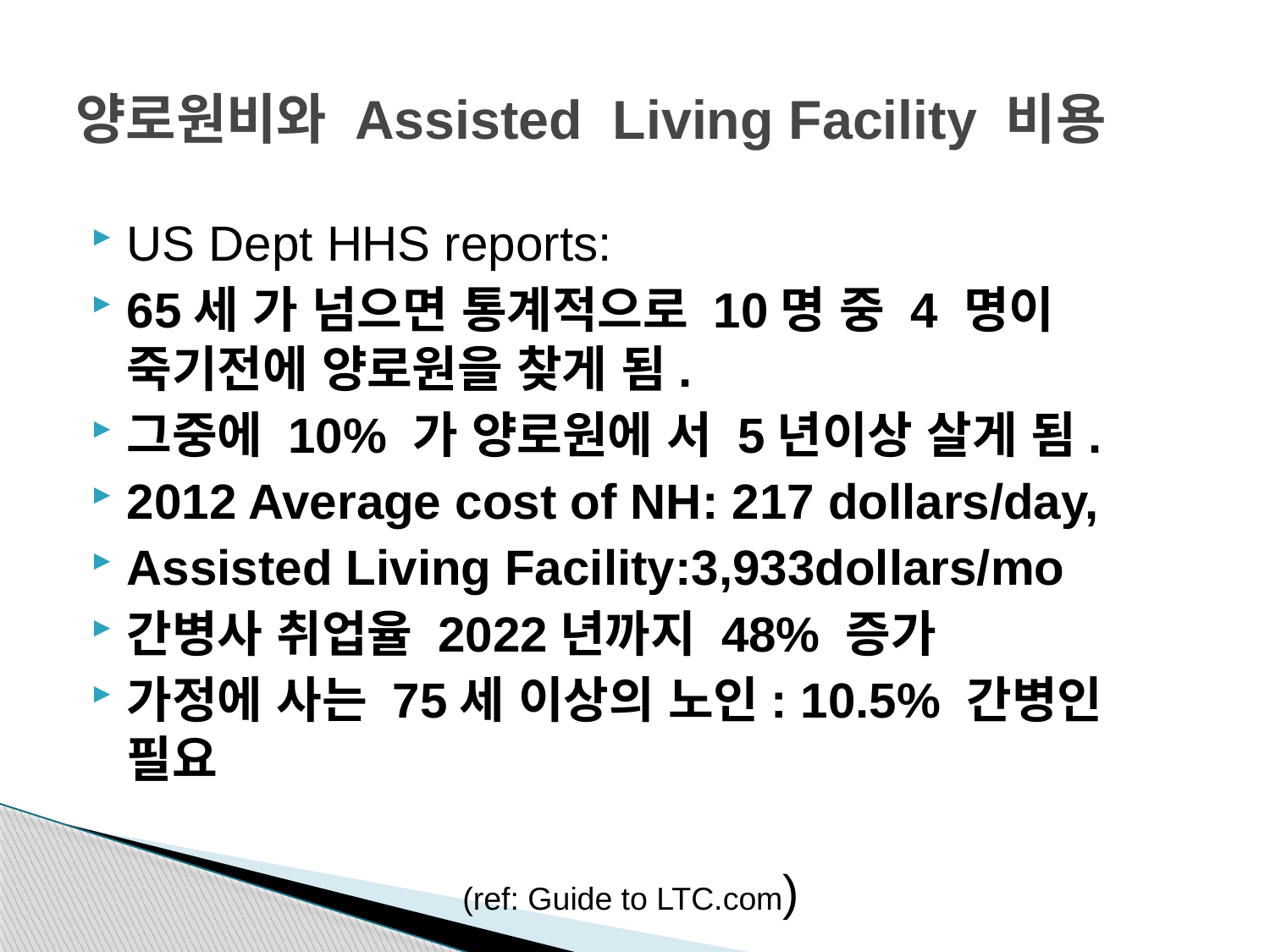

# 양로원비와 Assisted  Living Facility 비용
US Dept HHS reports:
65세 가 넘으면 통계적으로 10명 중 4 명이 죽기전에 양로원을 찾게 됨.
그중에 10% 가 양로원에 서 5년이상 살게 됨.
2012 Average cost of NH: 217 dollars/day,
Assisted Living Facility:3,933dollars/mo
간병사 취업율 2022년까지 48% 증가
가정에 사는 75세 이상의 노인: 10.5% 간병인 필요

                           (ref: Guide to LTC.com)